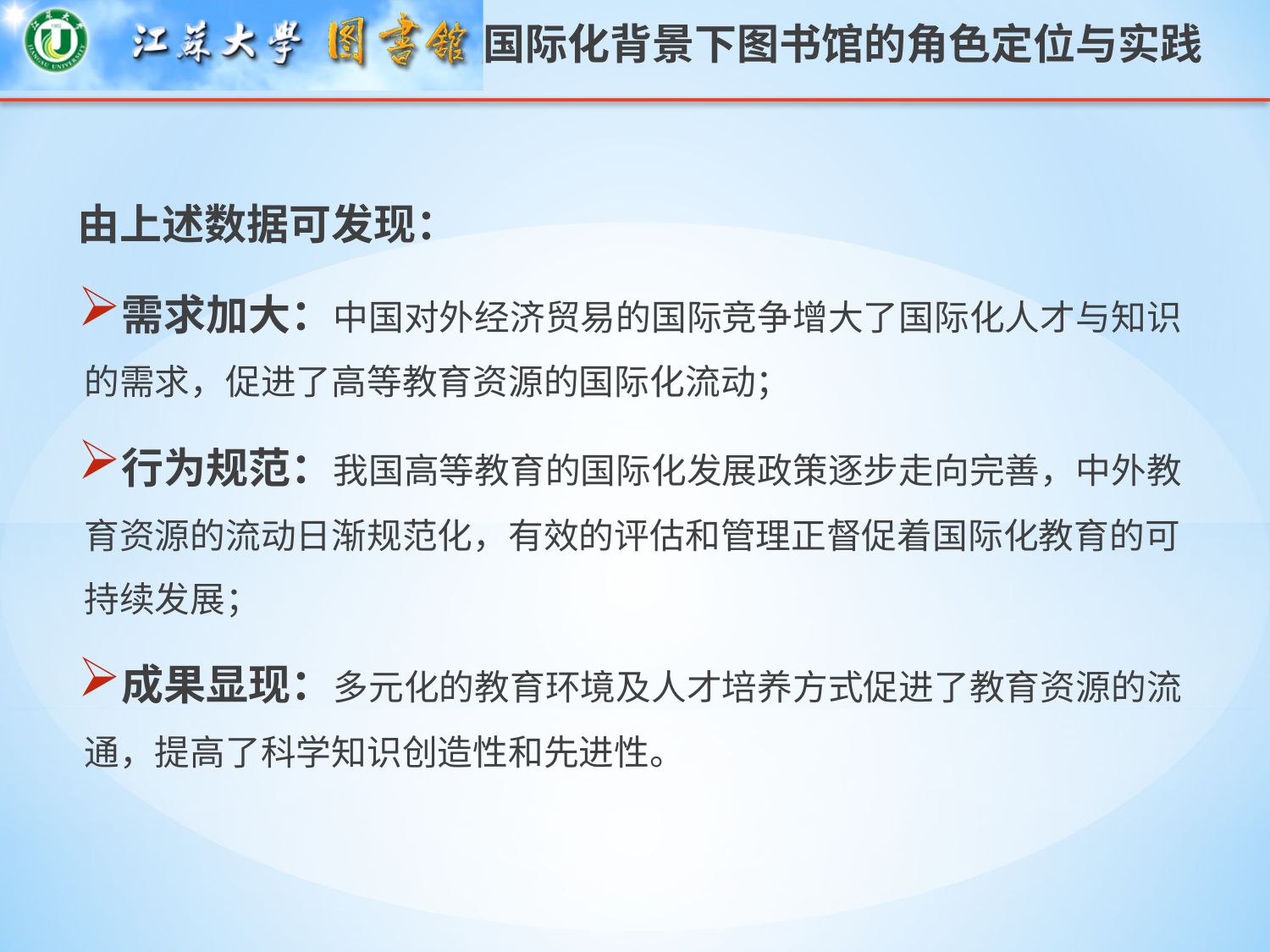

由上述数据可发现：
需求加大：中国对外经济贸易的国际竞争增大了国际化人才与知识的需求，促进了高等教育资源的国际化流动；
行为规范：我国高等教育的国际化发展政策逐步走向完善，中外教育资源的流动日渐规范化，有效的评估和管理正督促着国际化教育的可持续发展；
成果显现：多元化的教育环境及人才培养方式促进了教育资源的流通，提高了科学知识创造性和先进性。